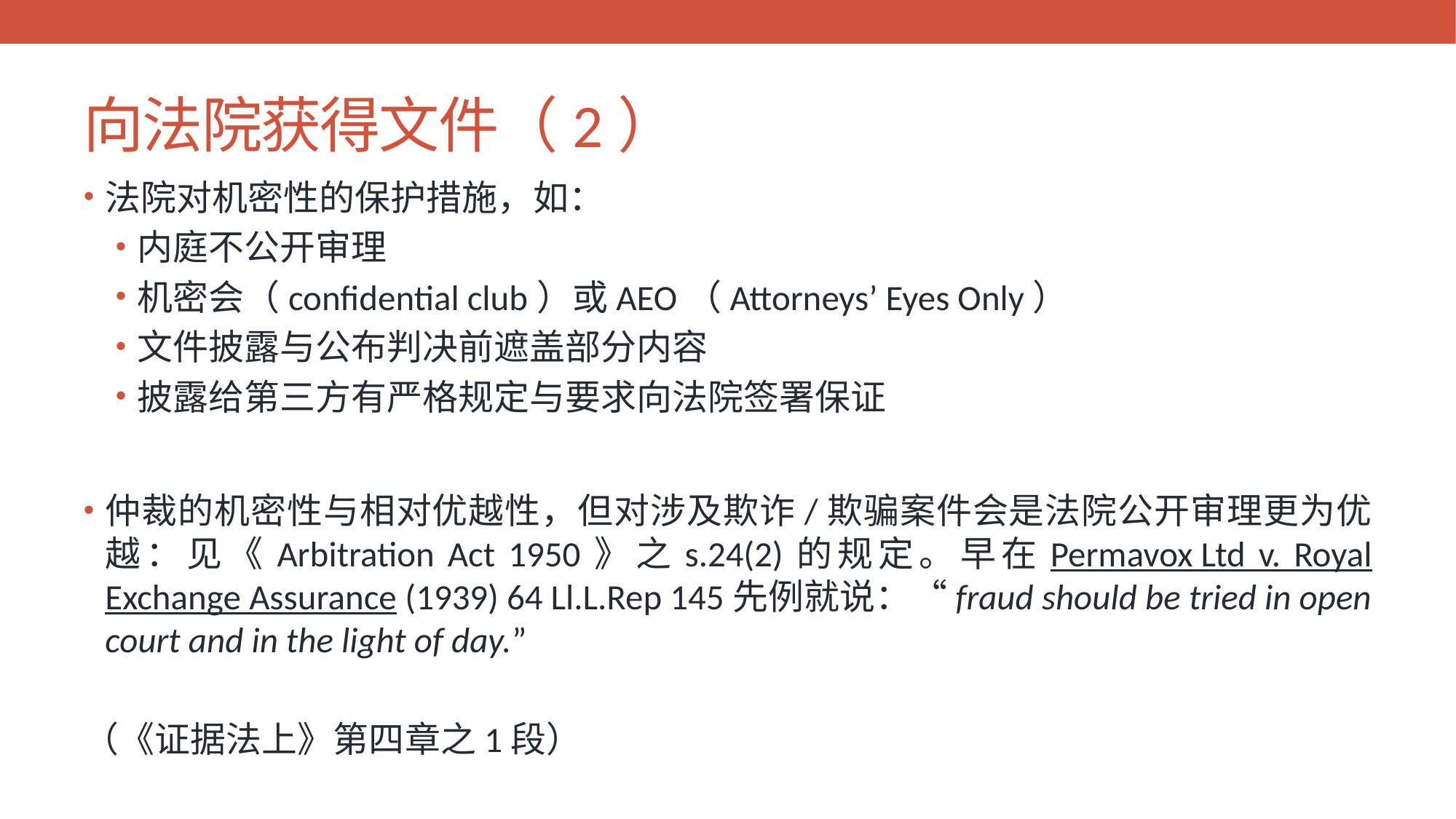

# 向法院获得文件（2）
法院对机密性的保护措施，如：
内庭不公开审理
机密会（confidential club）或AEO（Attorneys’ Eyes Only）
文件披露与公布判决前遮盖部分内容
披露给第三方有严格规定与要求向法院签署保证

仲裁的机密性与相对优越性，但对涉及欺诈/欺骗案件会是法院公开审理更为优越：见《Arbitration Act 1950》之s.24(2)的规定。早在Permavox Ltd v. Royal Exchange Assurance (1939) 64 Ll.L.Rep 145先例就说：“fraud should be tried in open court and in the light of day.”

（《证据法上》第四章之1段）